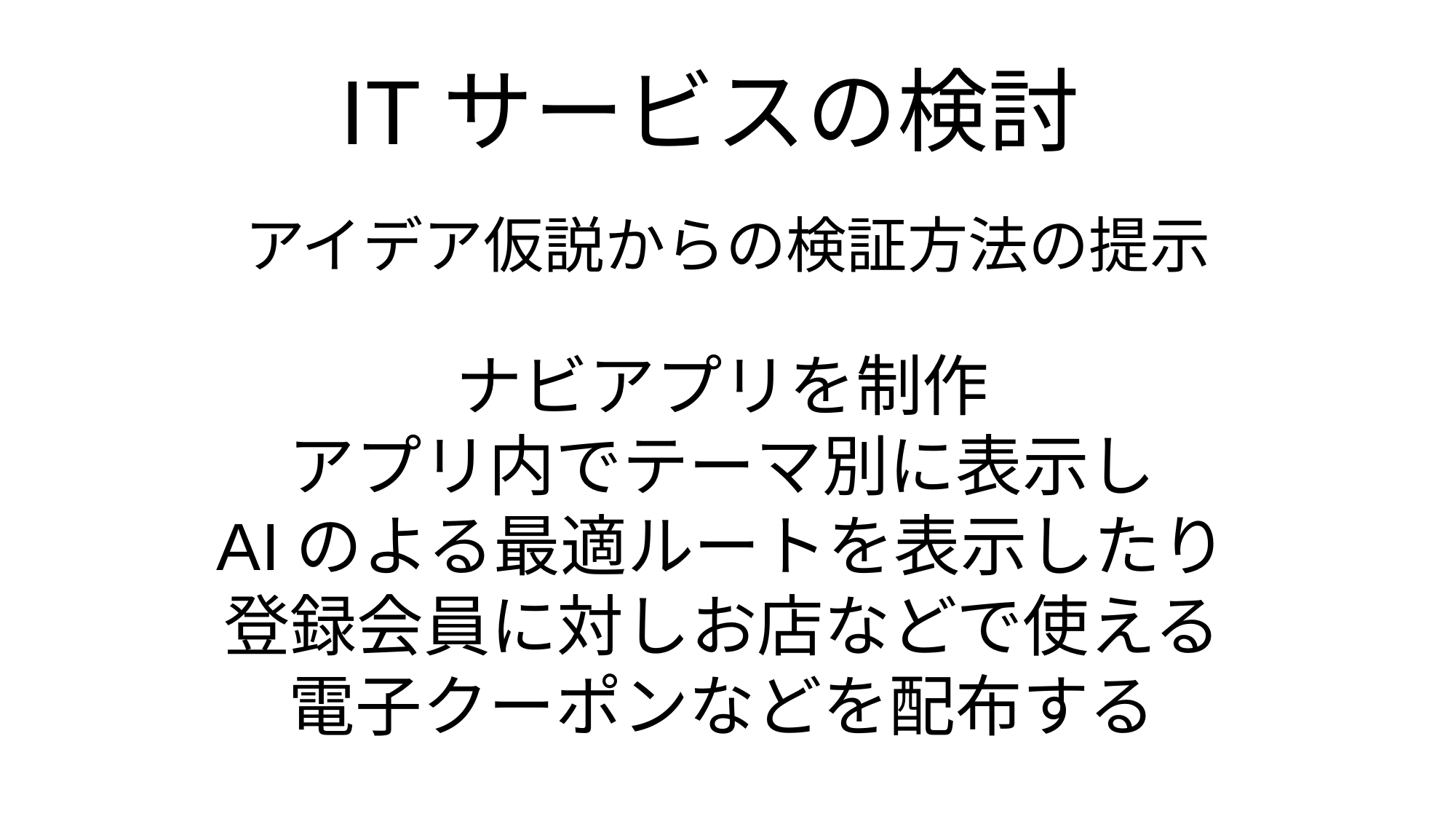

ITサービスの検討
アイデア仮説からの検証方法の提示
ナビアプリを制作
アプリ内でテーマ別に表示し
AIのよる最適ルートを表示したり
登録会員に対しお店などで使える
電子クーポンなどを配布する